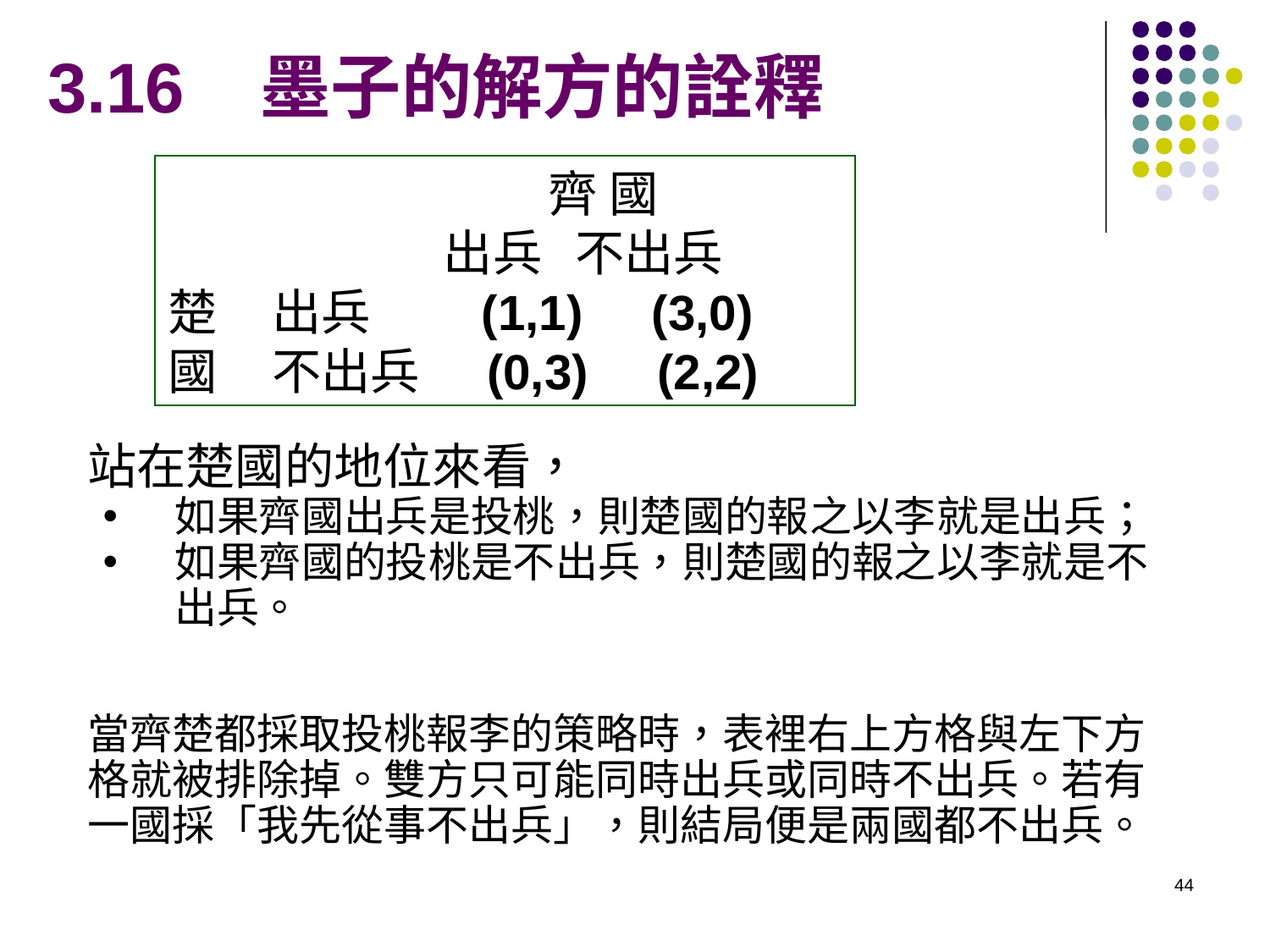

3.16   墨子的解方的詮釋

	                      齊 國
                        出兵   不出兵
楚     出兵         (1,1)     (3,0)
國     不出兵     (0,3)     (2,2)
站在楚國的地位來看，
如果齊國出兵是投桃，則楚國的報之以李就是出兵；
如果齊國的投桃是不出兵，則楚國的報之以李就是不出兵。

當齊楚都採取投桃報李的策略時，表裡右上方格與左下方格就被排除掉。雙方只可能同時出兵或同時不出兵。若有一國採「我先從事不出兵」，則結局便是兩國都不出兵。
44